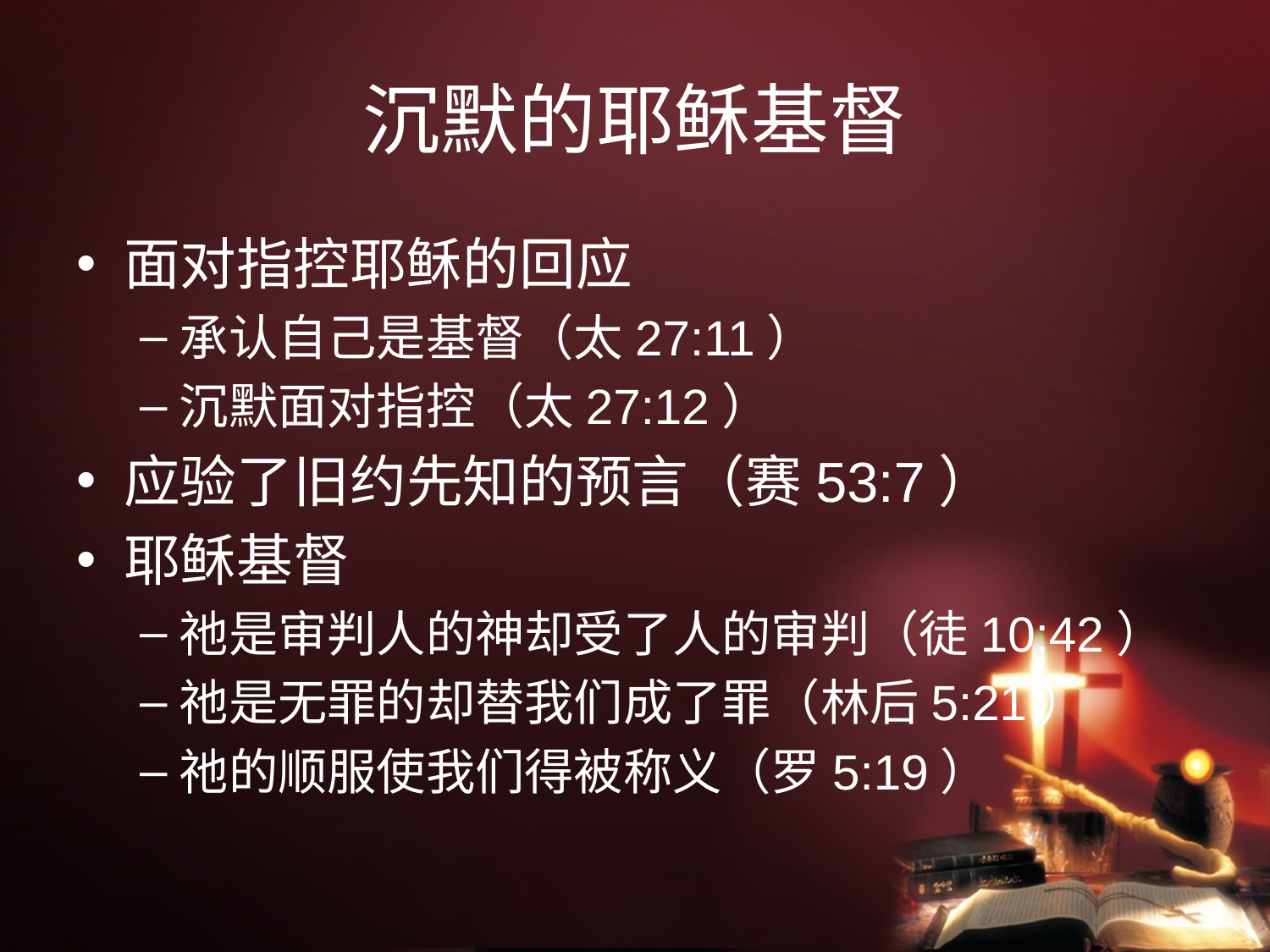

# 沉默的耶稣基督
面对指控耶稣的回应
承认自己是基督（太27:11）
沉默面对指控（太27:12）
应验了旧约先知的预言（赛53:7）
耶稣基督
祂是审判人的神却受了人的审判（徒10:42）
祂是无罪的却替我们成了罪（林后5:21）
祂的顺服使我们得被称义（罗5:19）